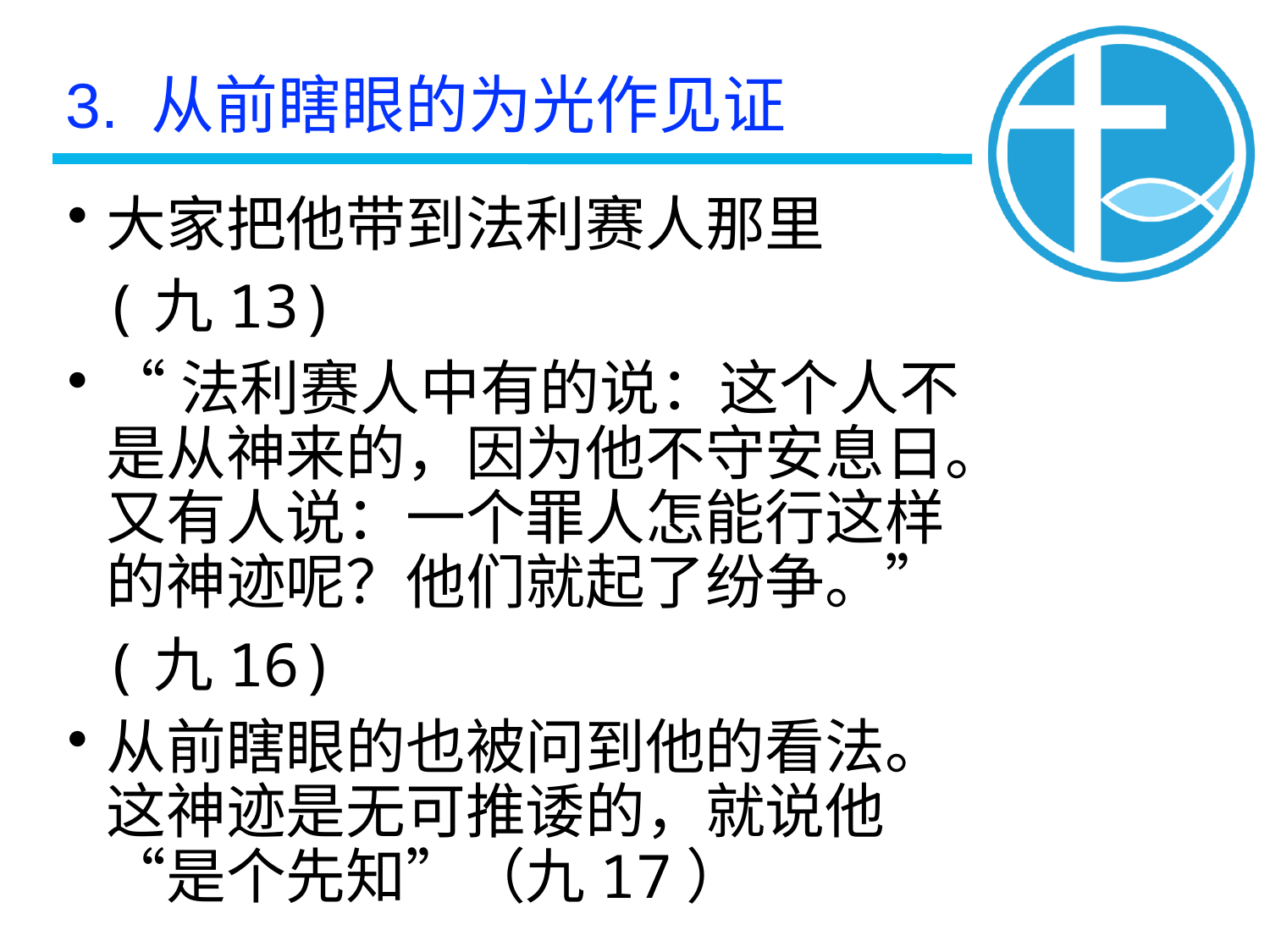

3. 从前瞎眼的为光作见证
大家把他带到法利赛人那里
 (九13)
“法利赛人中有的说：这个人不是从神来的，因为他不守安息日。又有人说：一个罪人怎能行这样的神迹呢？他们就起了纷争。”
 (九16)
从前瞎眼的也被问到他的看法。这神迹是无可推诿的，就说他“是个先知”（九17）